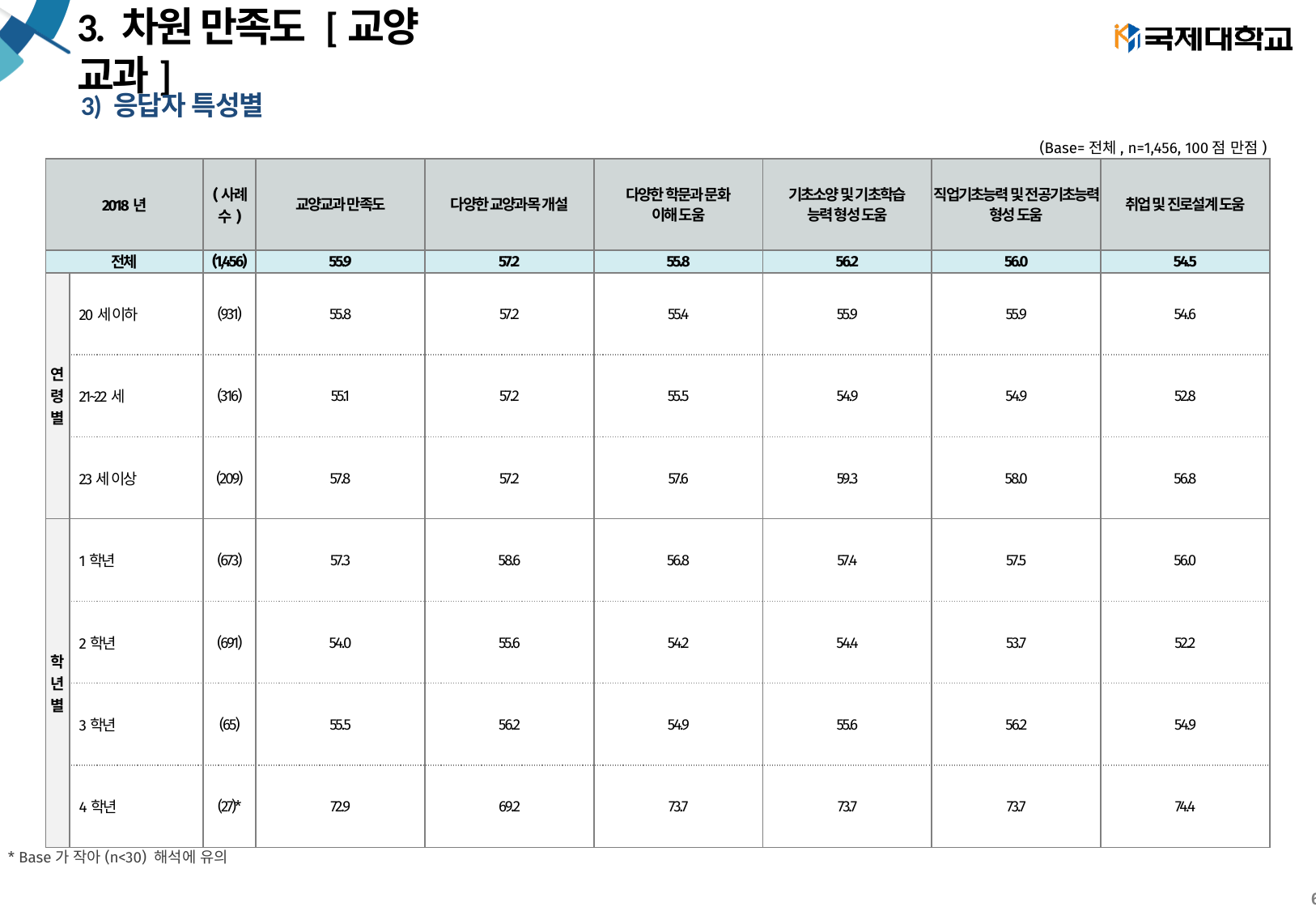

# 3. 차원 만족도 [교양 교과]
3) 응답자 특성별
(Base=전체, n=1,456, 100점 만점)
| 2018년 |  | (사례수) | 교양교과 만족도 | 다양한 교양과목 개설 | 다양한 학문과 문화 이해 도움 | 기초소양 및 기초학습 능력 형성 도움 | 직업기초능력 및 전공기초능력 형성 도움 | 취업 및 진로설계 도움 |
| --- | --- | --- | --- | --- | --- | --- | --- | --- |
| 전체 |  | (1,456) | 55.9 | 57.2 | 55.8 | 56.2 | 56.0 | 54.5 |
| 연 령 별 | 20세 이하 | (931) | 55.8 | 57.2 | 55.4 | 55.9 | 55.9 | 54.6 |
|  | 21~22세 | (316) | 55.1 | 57.2 | 55.5 | 54.9 | 54.9 | 52.8 |
|  | 23세 이상 | (209) | 57.8 | 57.2 | 57.6 | 59.3 | 58.0 | 56.8 |
| 학 년 별 | 1학년 | (673) | 57.3 | 58.6 | 56.8 | 57.4 | 57.5 | 56.0 |
|  | 2학년 | (691) | 54.0 | 55.6 | 54.2 | 54.4 | 53.7 | 52.2 |
|  | 3학년 | (65) | 55.5 | 56.2 | 54.9 | 55.6 | 56.2 | 54.9 |
|  | 4학년 | (27)\* | 72.9 | 69.2 | 73.7 | 73.7 | 73.7 | 74.4 |
* Base가 작아(n<30) 해석에 유의